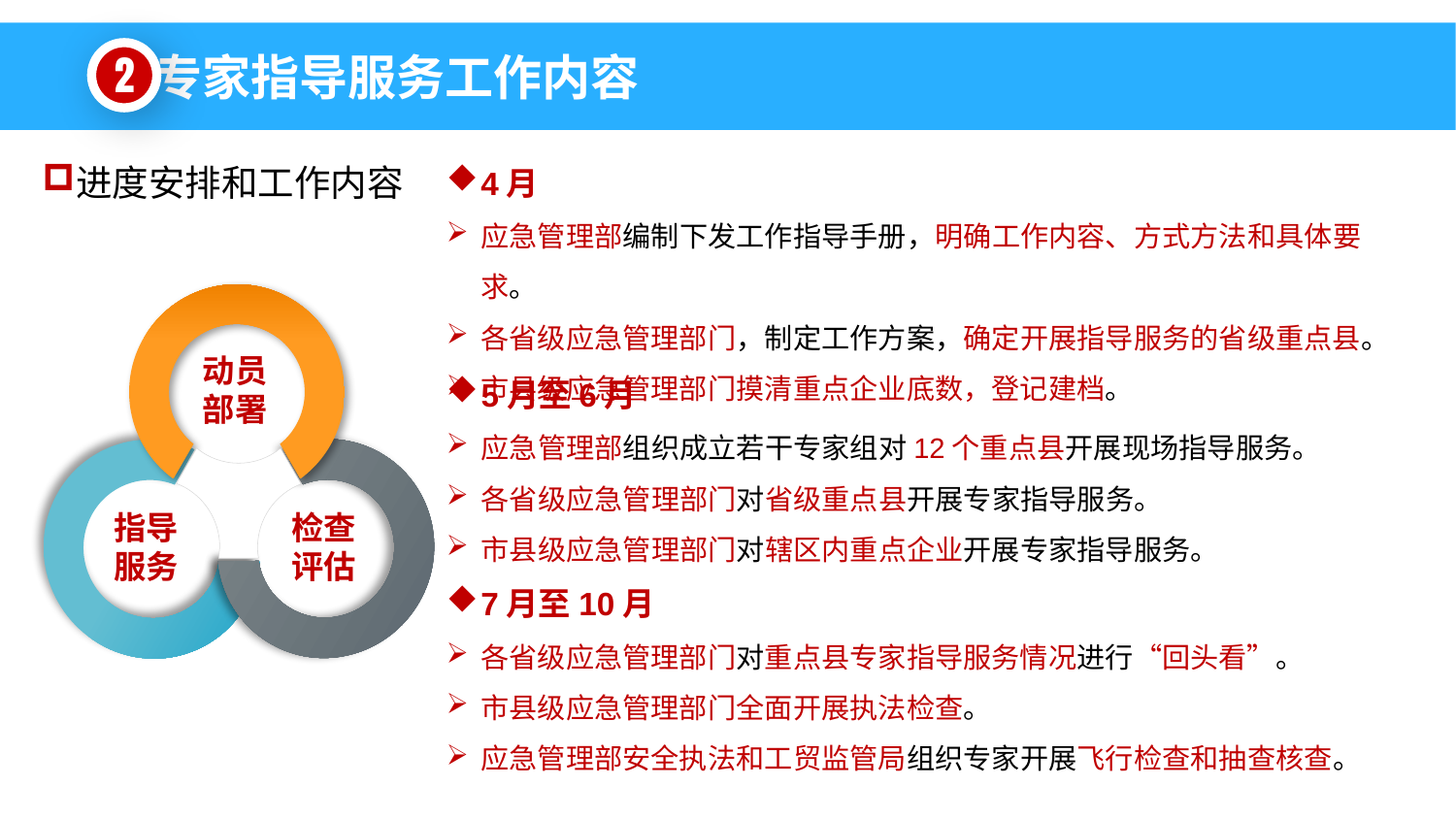

专家指导服务工作内容

2
4月
应急管理部编制下发工作指导手册，明确工作内容、方式方法和具体要求。
各省级应急管理部门，制定工作方案，确定开展指导服务的省级重点县。
市县级应急管理部门摸清重点企业底数，登记建档。
进度安排和工作内容

动员
部署
5月至6月
应急管理部组织成立若干专家组对12个重点县开展现场指导服务。
各省级应急管理部门对省级重点县开展专家指导服务。
市县级应急管理部门对辖区内重点企业开展专家指导服务。

指导
服务
检查
评估
7月至10月
各省级应急管理部门对重点县专家指导服务情况进行“回头看”。
市县级应急管理部门全面开展执法检查。
应急管理部安全执法和工贸监管局组织专家开展飞行检查和抽查核查。